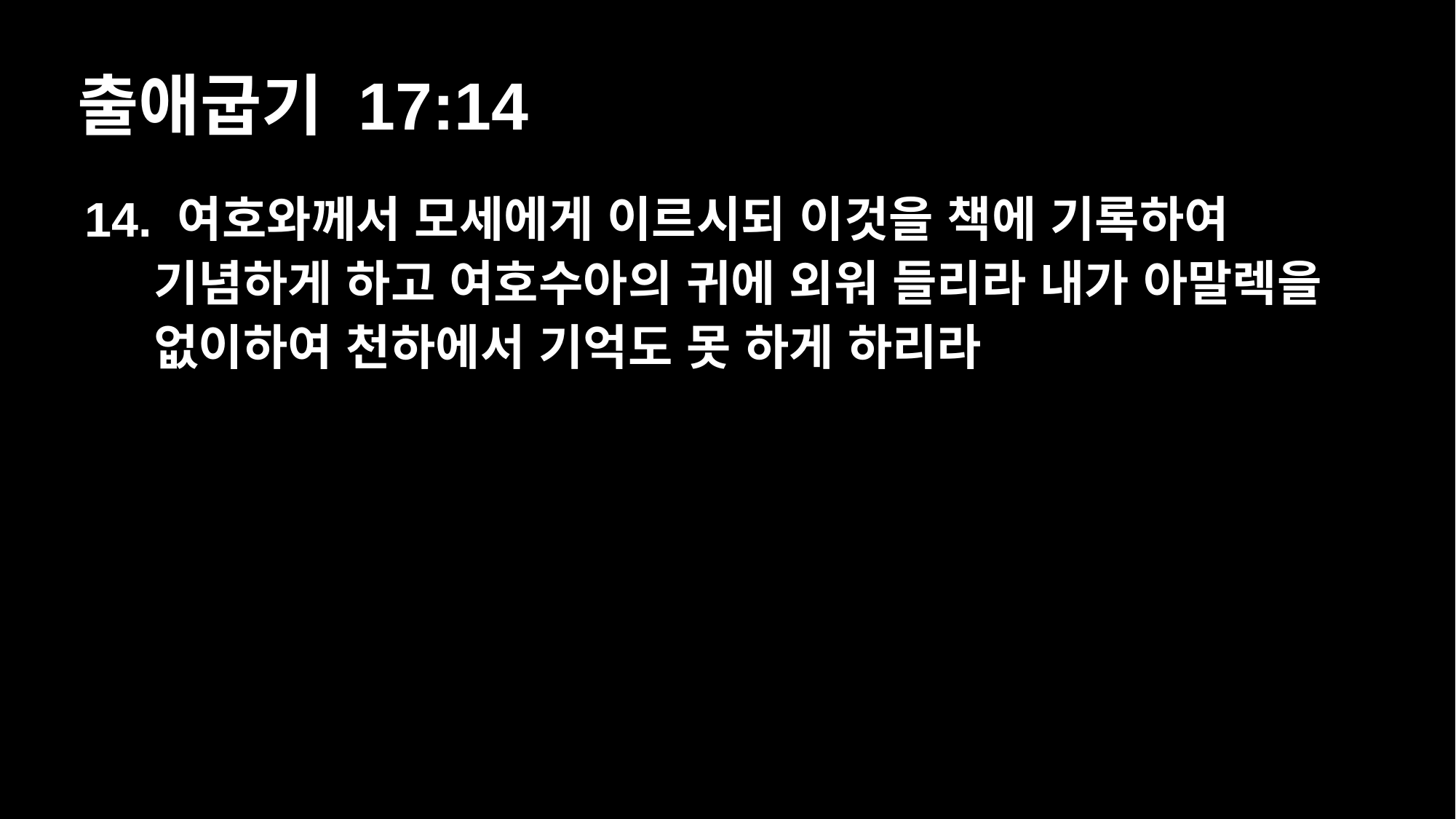

# 출애굽기 17:14
14. 여호와께서 모세에게 이르시되 이것을 책에 기록하여 기념하게 하고 여호수아의 귀에 외워 들리라 내가 아말렉을 없이하여 천하에서 기억도 못 하게 하리라